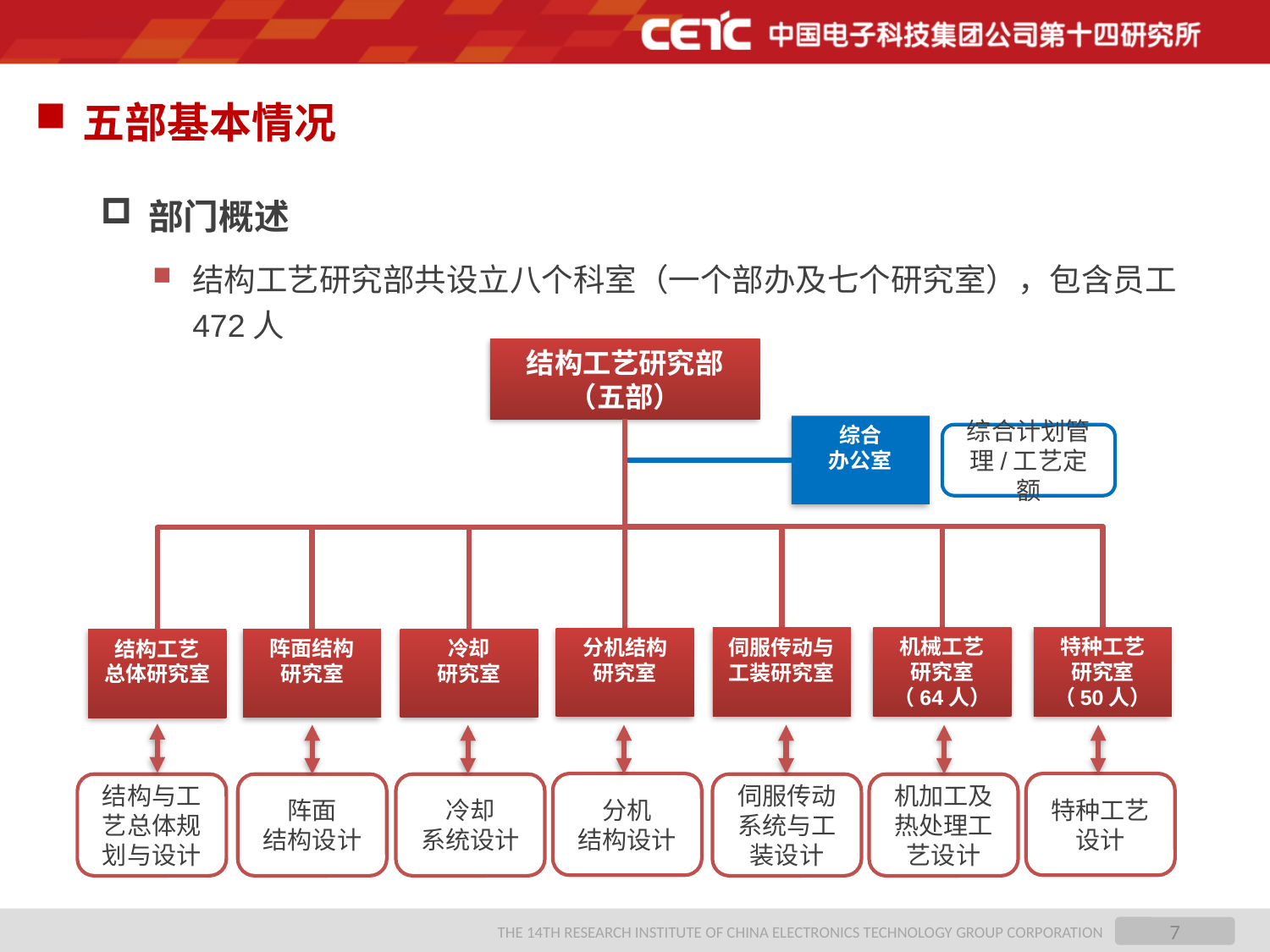

五部基本情况
部门概述
结构工艺研究部共设立八个科室（一个部办及七个研究室），包含员工472人
结构工艺研究部
（五部）
综合
办公室

综合计划管理/工艺定额
特种工艺
研究室
（50人）
机械工艺
研究室
（64人）
伺服传动与
工装研究室

分机结构
研究室

冷却
研究室

阵面结构
研究室

结构工艺
总体研究室

分机
结构设计
特种工艺设计
结构与工艺总体规划与设计
阵面
结构设计
冷却
系统设计
伺服传动系统与工装设计
机加工及
热处理工艺设计
7